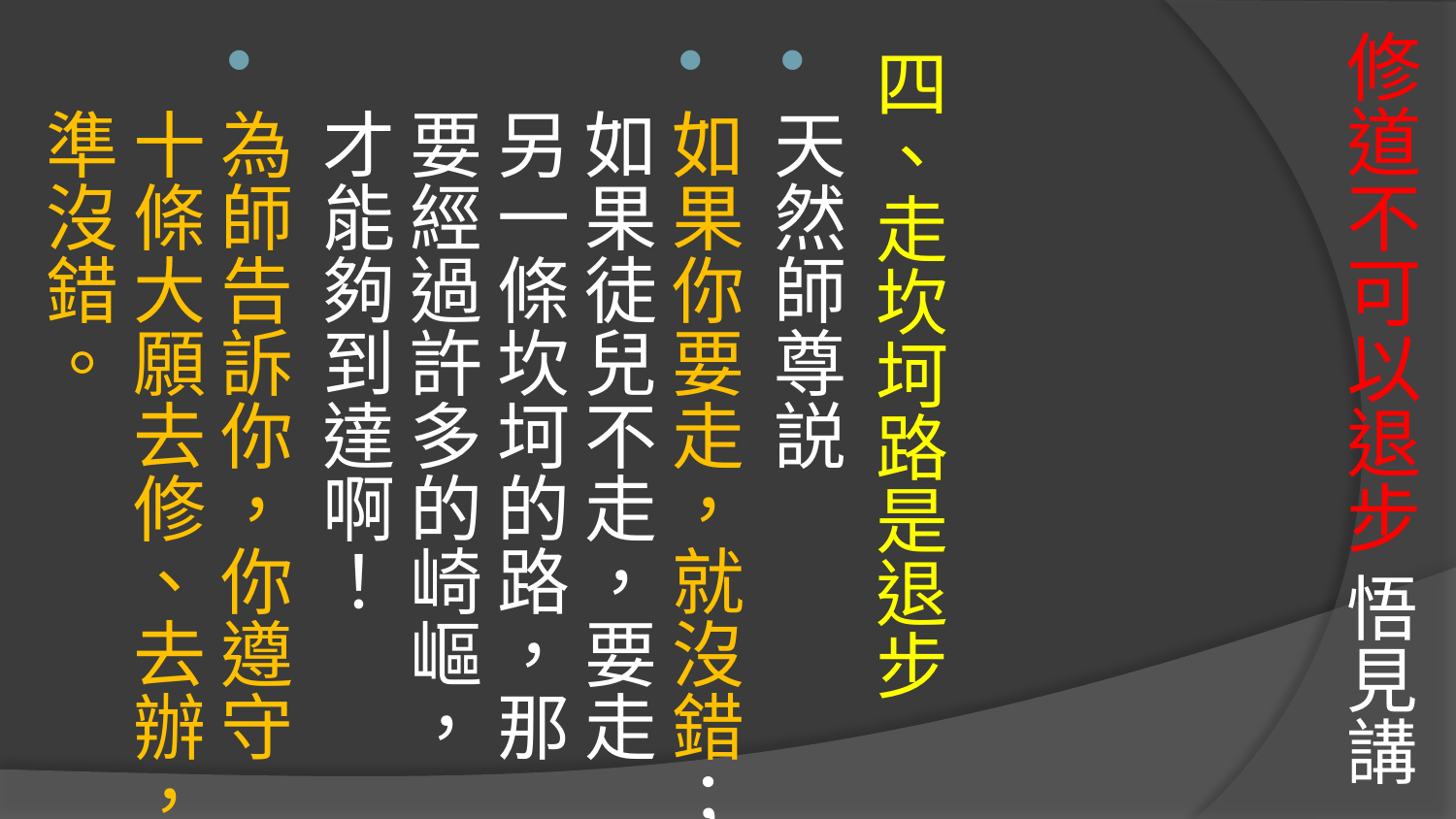

# 修道不可以退步 悟見講
四、走坎坷路是退步
天然師尊説
如果你要走，就沒錯；如果徒兒不走，要走另一條坎坷的路，那要經過許多的崎嶇，才能夠到達啊！
為師告訴你，你遵守十條大願去修、去辦，準沒錯。